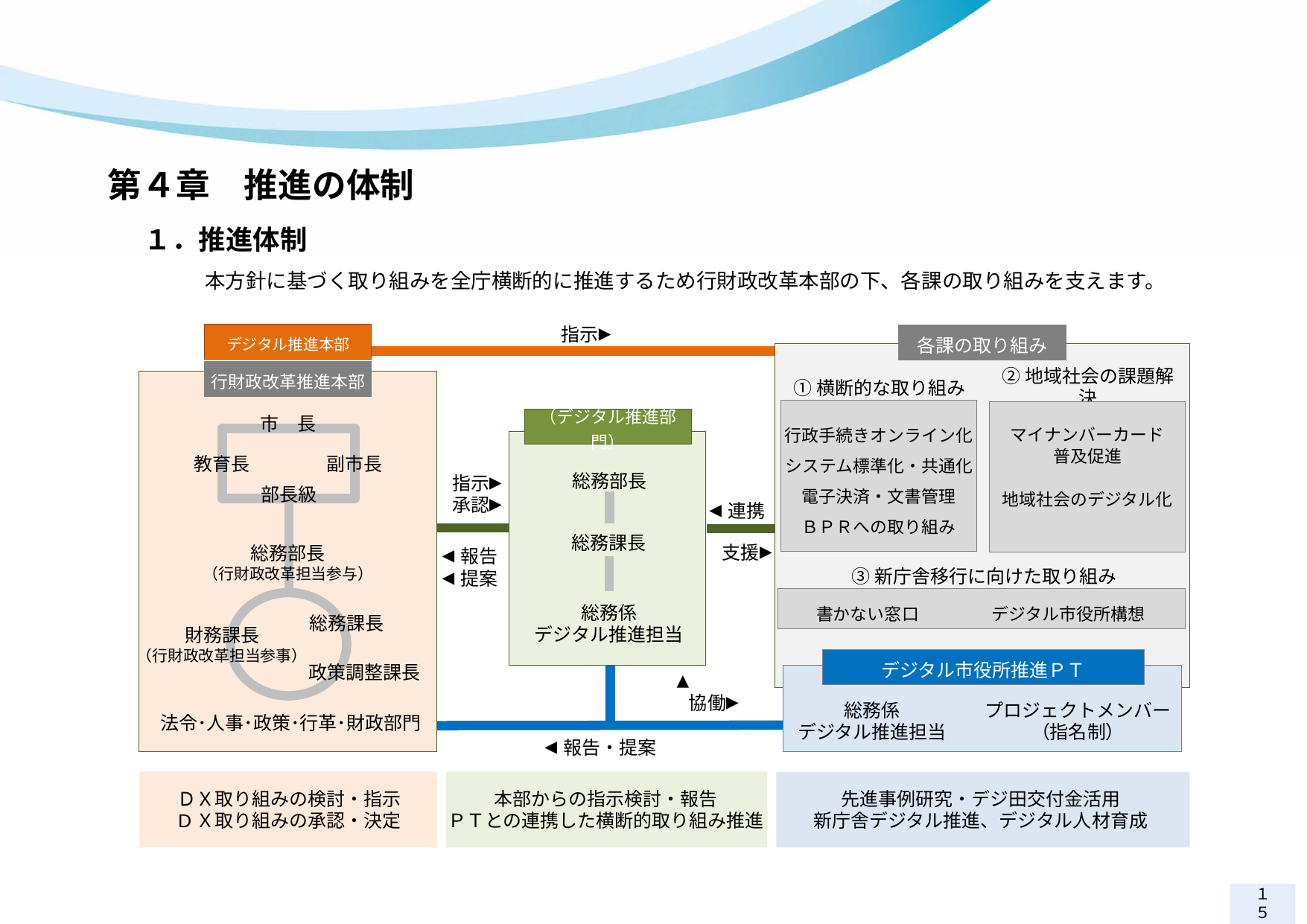

第４章　推進の体制
１．推進体制
　本方針に基づく取り組みを全庁横断的に推進するため行財政改革本部の下、各課の取り組みを支えます。

指示▸

デジタル推進本部
行財政改革推進本部
各課の取り組み

②地域社会の課題解決
①横断的な取り組み

行政手続きオンライン化
システム標準化・共通化
電子決済・文書管理
ＢＰＲへの取り組み
マイナンバーカード
普及促進

地域社会のデジタル化

市　長
（デジタル推進部門）

副市長
教育長
指示▸
承認▸
◂報告
◂提案
総務部長

◂連携
支援▸

部長級
総務課長
総務部長
（行財政改革担当参与）
③新庁舎移行に向けた取り組み
　　 書かない窓口　　　　 デジタル市役所構想

総務係
デジタル推進担当
総務課長
財務課長
（行財政改革担当参事）
デジタル市役所推進ＰＴ
政策調整課長

▴ああ
協働▸

総務係
デジタル推進担当
プロジェクトメンバー
（指名制）

◂報告・提案
法令･人事･政策･行革･財政部門

ＤＸ取り組みの検討・指示
DＸ取り組みの承認・決定
本部からの指示検討・報告
ＰＴとの連携した横断的取り組み推進
先進事例研究・デジ田交付金活用
新庁舎デジタル推進、デジタル人材育成
１５